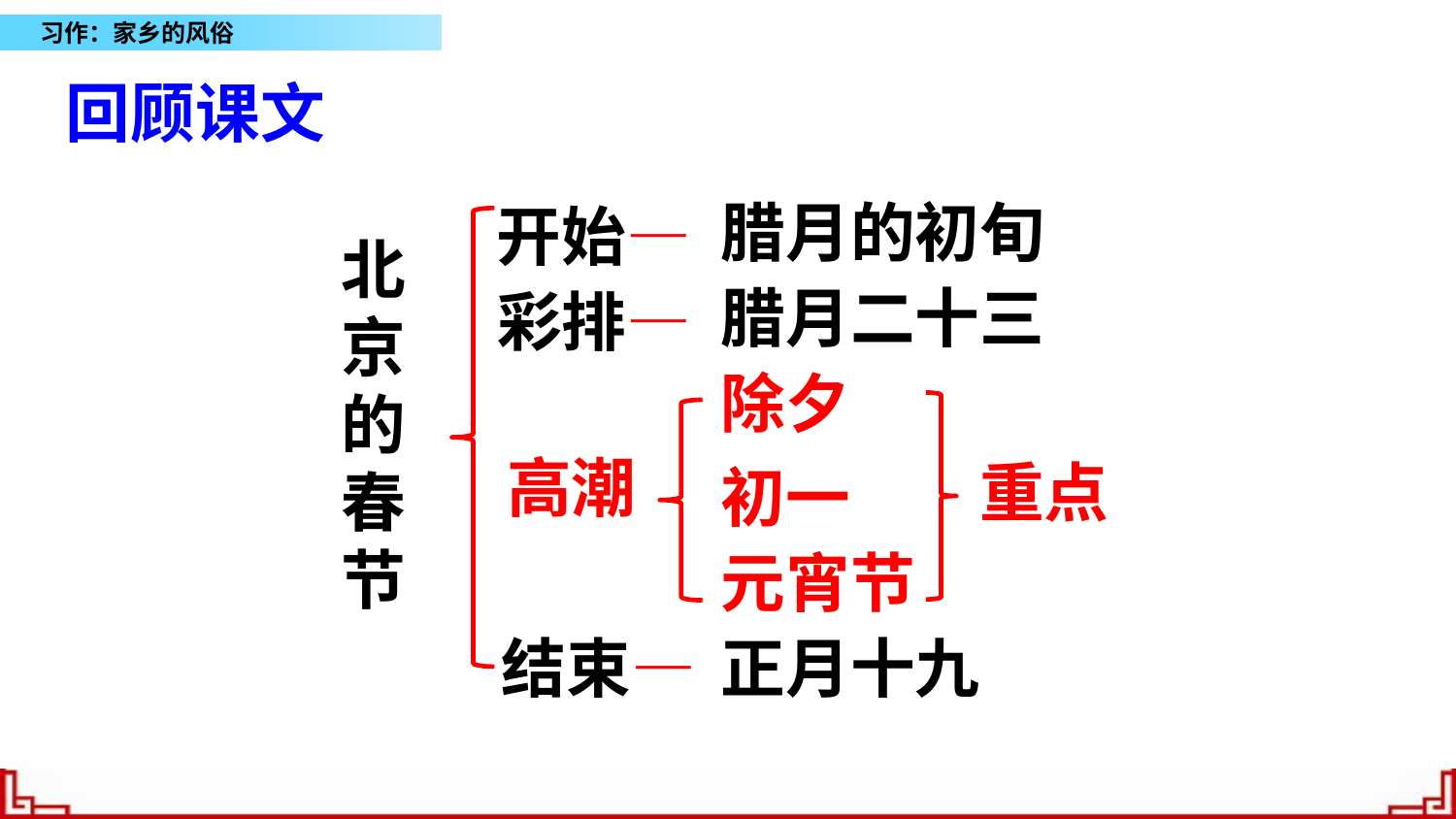

回顾课文
腊月的初旬
开始—

北京的春节
腊月二十三
彩排—
除夕

高潮
重点
初一
元宵节
结束—
正月十九